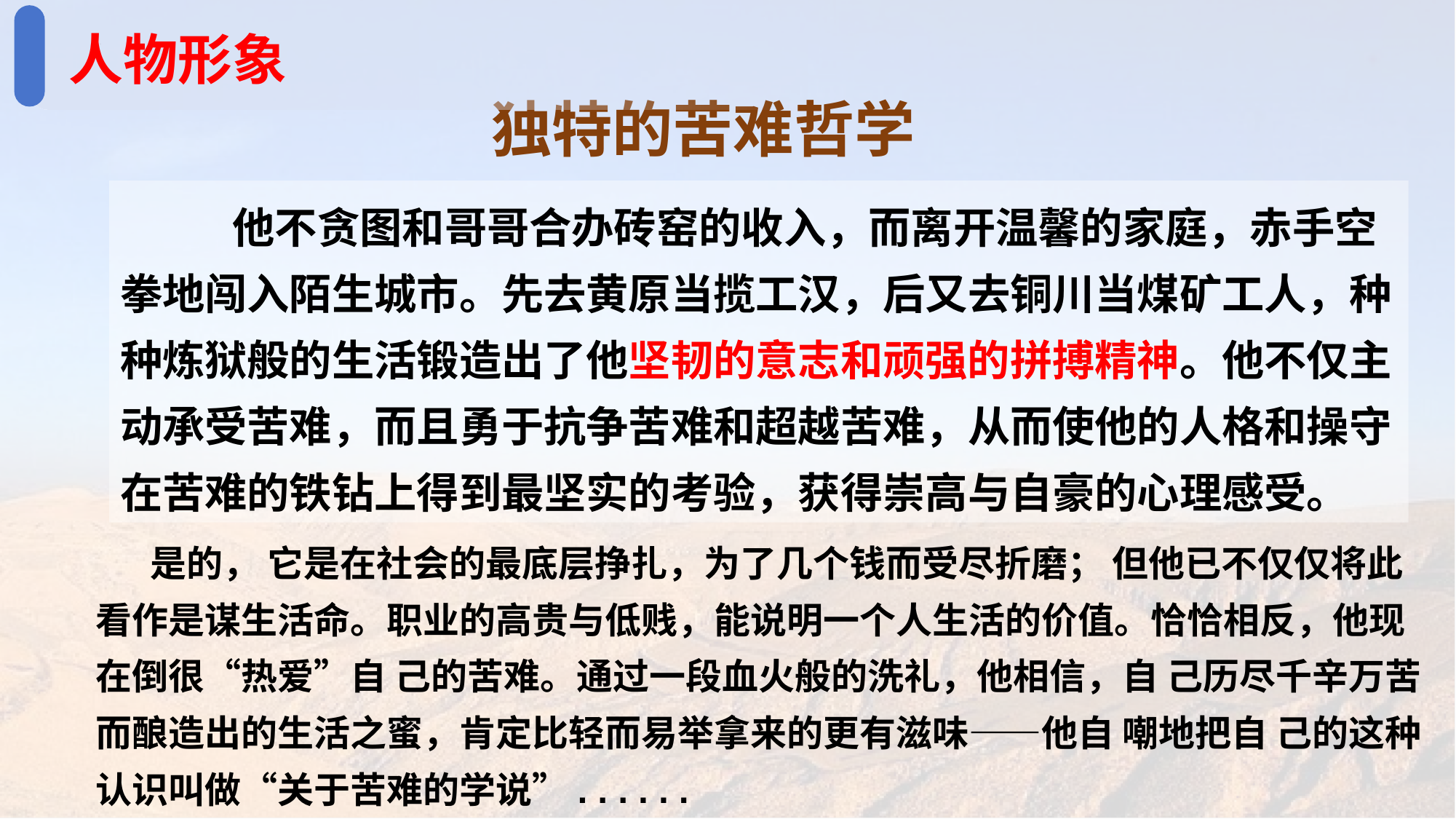

人物形象
独特的苦难哲学
     他不贪图和哥哥合办砖窑的收入，而离开温馨的家庭，赤手空拳地闯入陌生城市。先去黄原当揽工汉，后又去铜川当煤矿工人，种种炼狱般的生活锻造出了他坚韧的意志和顽强的拼搏精神。他不仅主动承受苦难，而且勇于抗争苦难和超越苦难，从而使他的人格和操守在苦难的铁钻上得到最坚实的考验，获得崇高与自豪的心理感受。
是的， 它是在社会的最底层挣扎，为了几个钱而受尽折磨； 但他已不仅仅将此看作是谋生活命。职业的高贵与低贱，能说明一个人生活的价值。恰恰相反，他现在倒很“热爱”自 己的苦难。通过一段血火般的洗礼，他相信，自 己历尽千辛万苦而酿造出的生活之蜜，肯定比轻而易举拿来的更有滋味——他自 嘲地把自 己的这种认识叫做“关于苦难的学说”. . . . . .